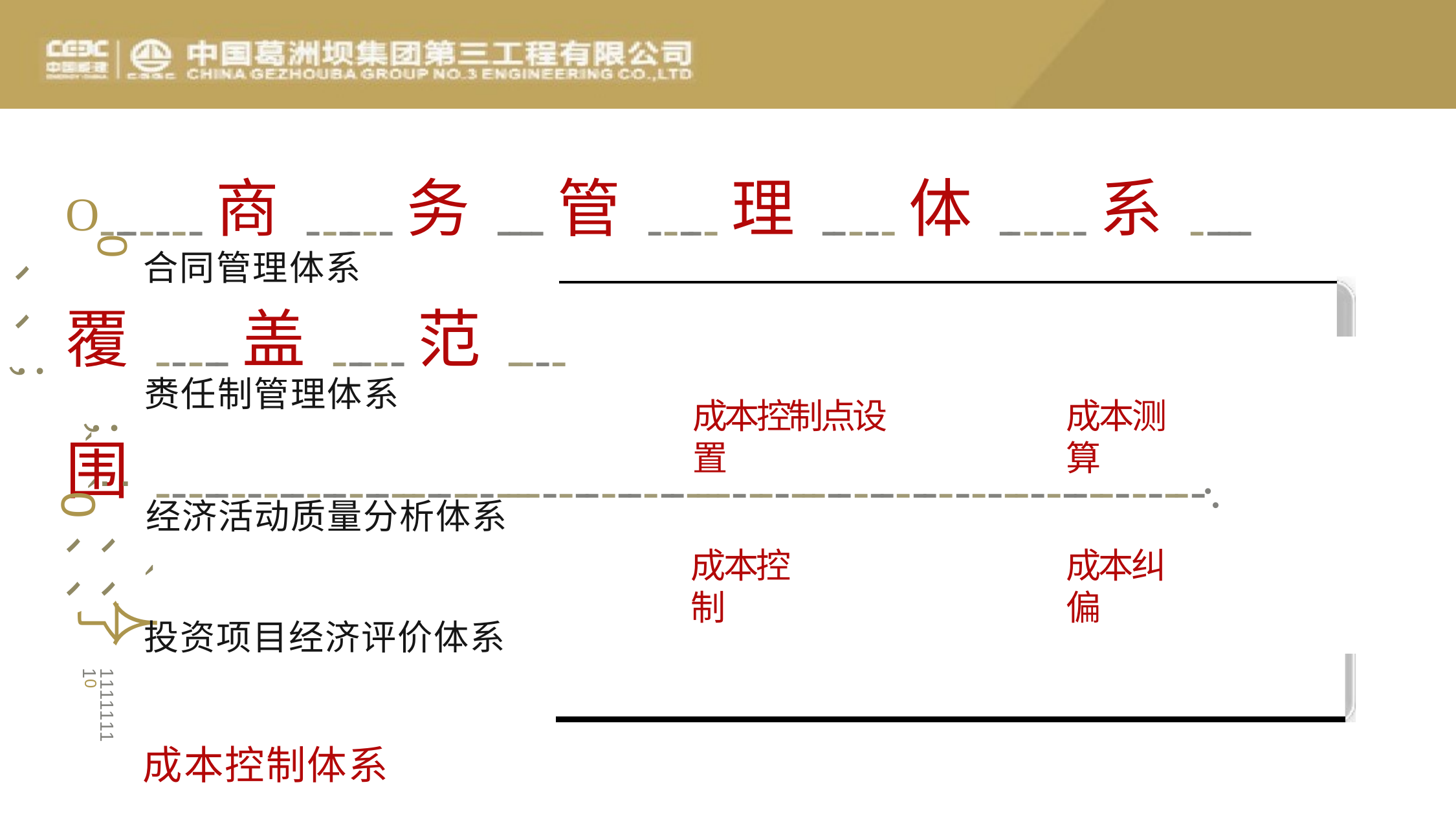

# O-------商------务----管-----理-----体------系-----覆-----盖-----范----围---------------------------------------------------------------------------·.
0 、、；人Y
合同管理体系

赉任制管理体系
成本控制点设置
成本测算
；:｀`0
经济活动质量分析体系
、、
成本控制
成本纠偏
`
、、
人了
投资项目经济评价体系

成本控制体系

111111110